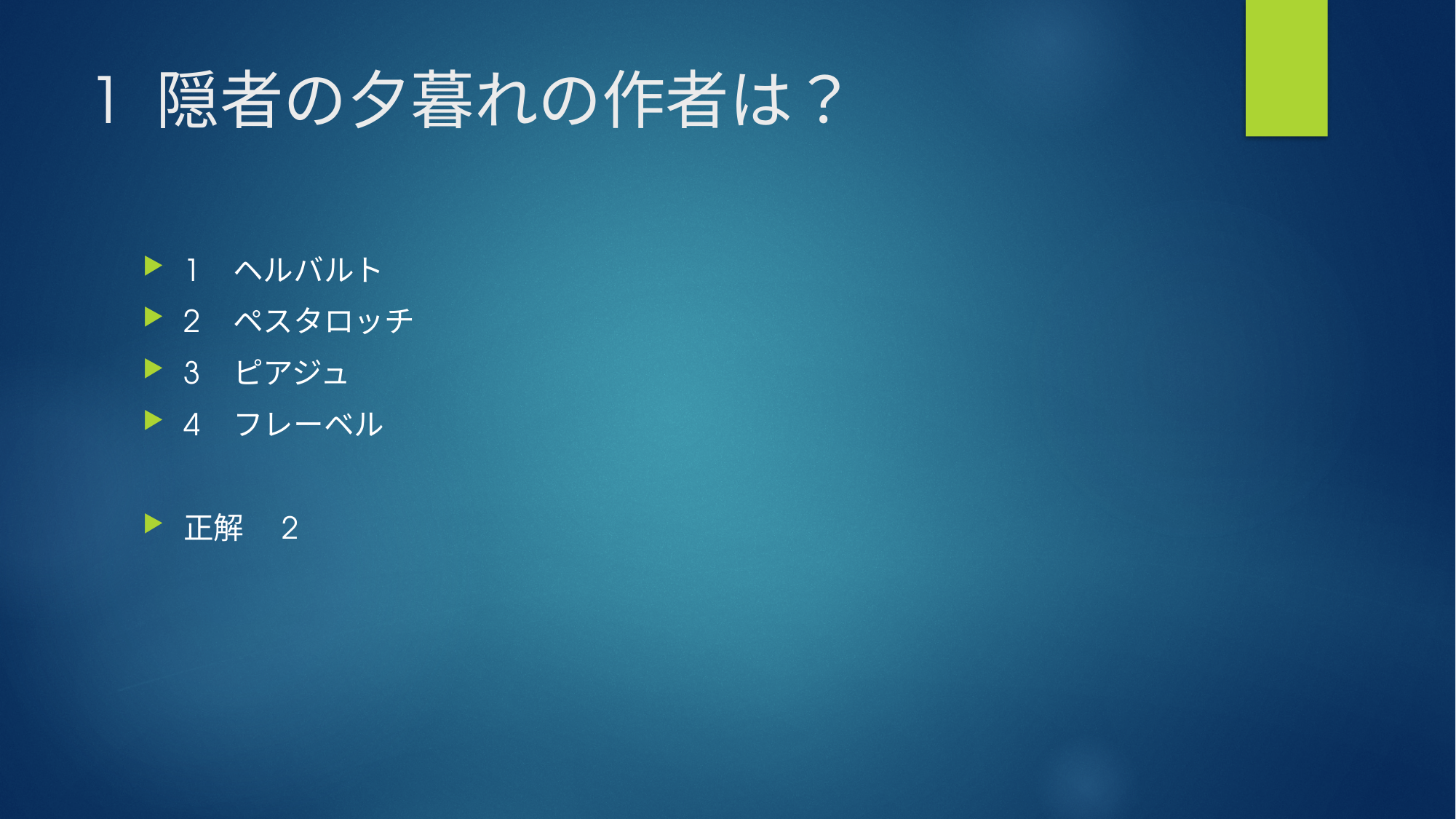

# 1 隠者の夕暮れの作者は？
1   ヘルバルト
2   ペスタロッチ
3   ピアジュ
4   フレーベル

正解　2